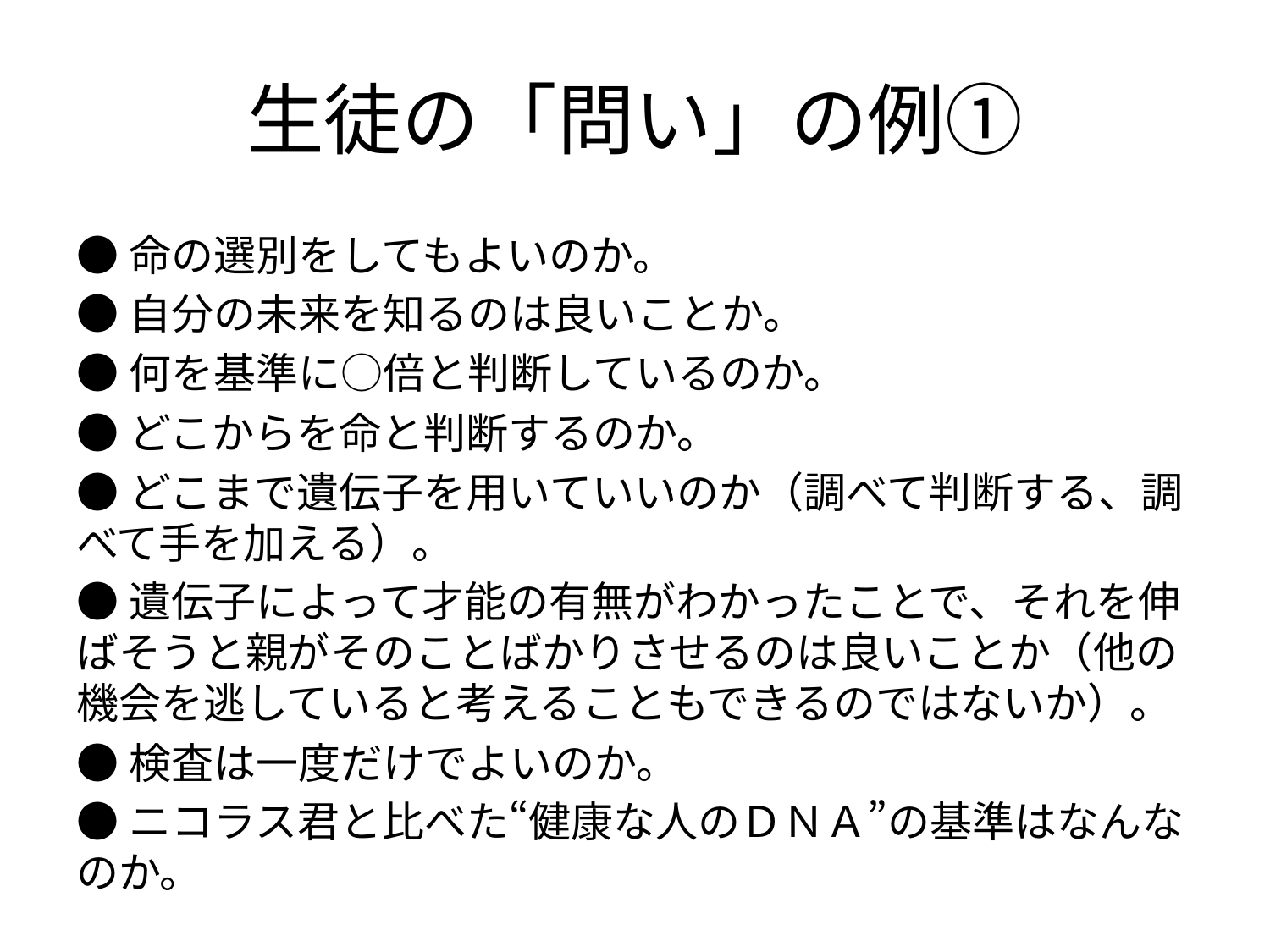

# 生徒の「問い」の例①
●命の選別をしてもよいのか。
●自分の未来を知るのは良いことか。
●何を基準に○倍と判断しているのか。
●どこからを命と判断するのか。
●どこまで遺伝子を用いていいのか（調べて判断する、調べて手を加える）。
●遺伝子によって才能の有無がわかったことで、それを伸ばそうと親がそのことばかりさせるのは良いことか（他の機会を逃していると考えることもできるのではないか）。
●検査は一度だけでよいのか。
●ニコラス君と比べた“健康な人のＤＮＡ”の基準はなんなのか。